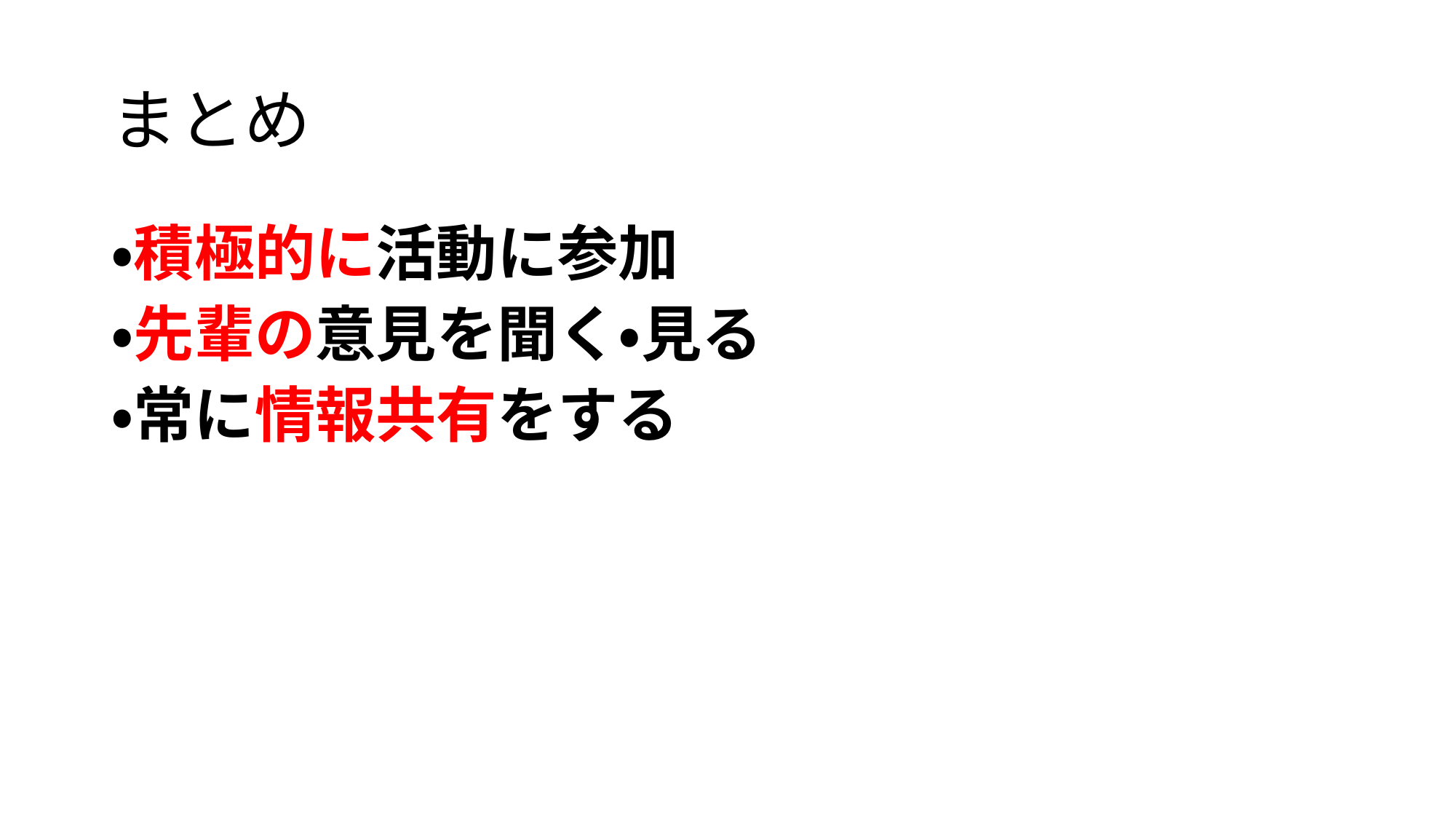

# まとめ
・積極的に活動に参加
・先輩の意見を聞く・見る
・常に情報共有をする